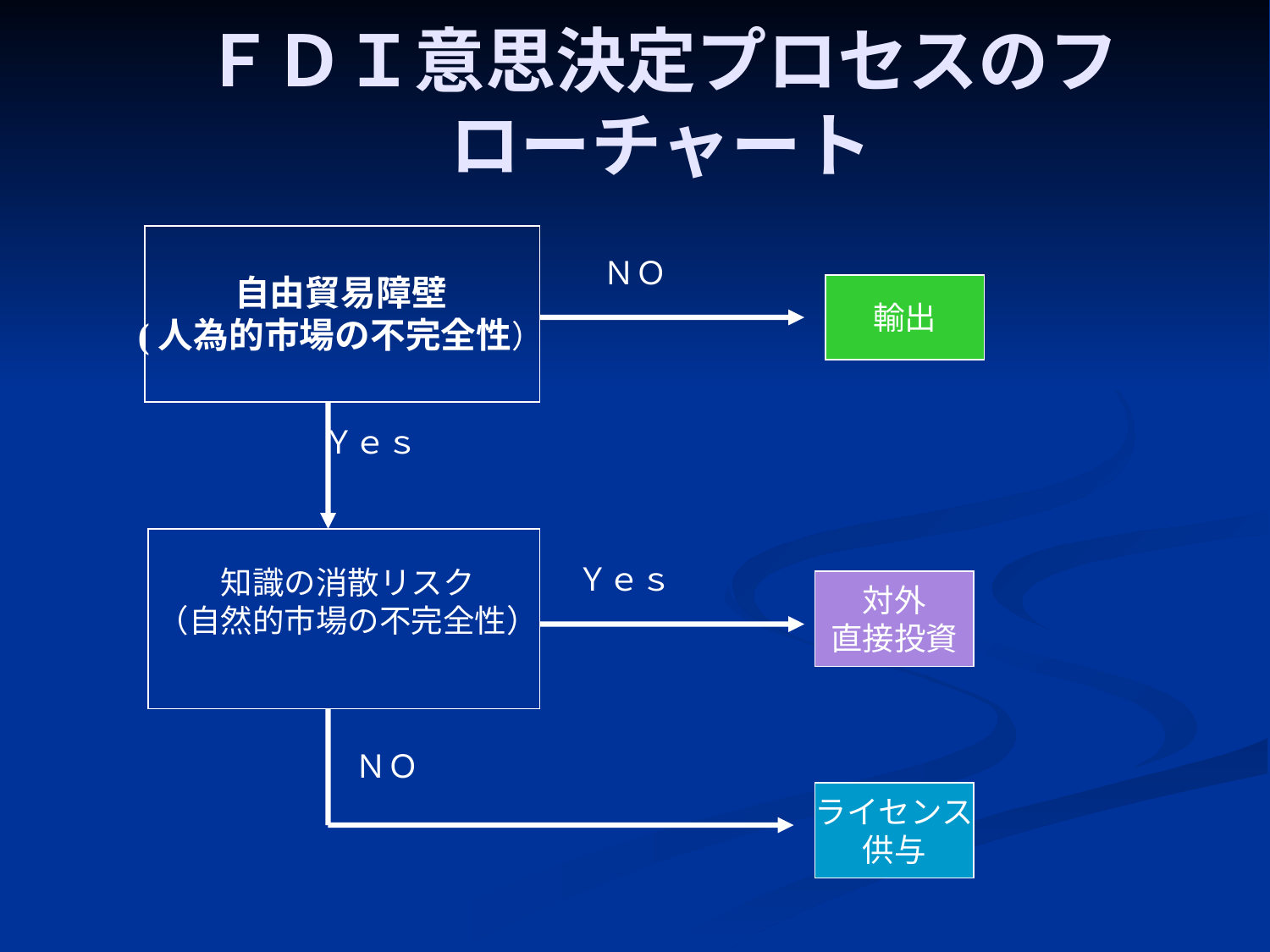

# ＦＤＩ意思決定プロセスのフローチャート

ＮＯ
自由貿易障壁
(人為的市場の不完全性）
輸出

Ｙｅｓ

Ｙｅｓ
知識の消散リスク
（自然的市場の不完全性）
対外
直接投資

ＮＯ
ライセンス
供与